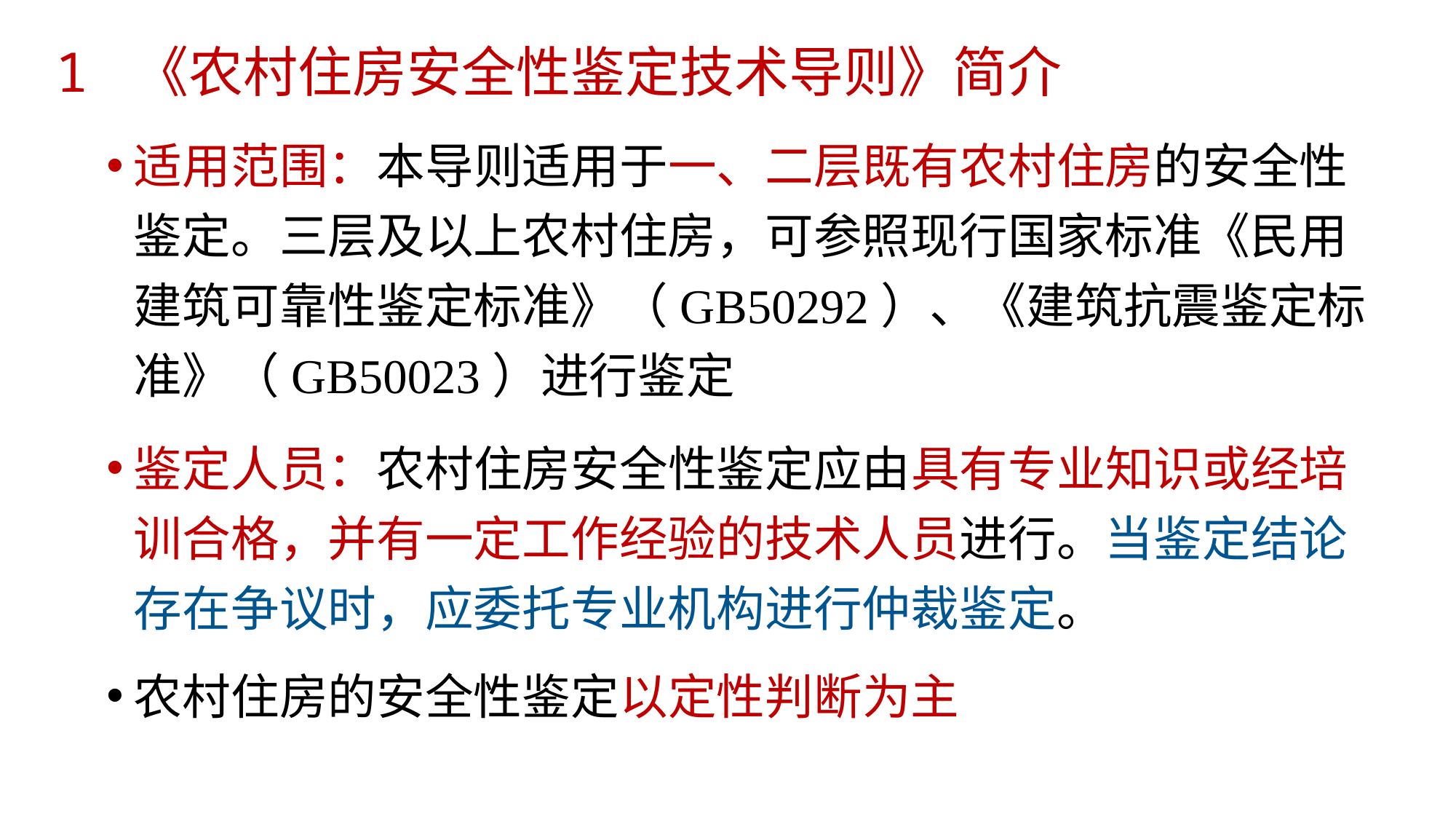

# 1 《农村住房安全性鉴定技术导则》简介
适用范围：本导则适用于一、二层既有农村住房的安全性鉴定。三层及以上农村住房，可参照现行国家标准《民用建筑可靠性鉴定标准》（GB50292）、《建筑抗震鉴定标准》（GB50023）进行鉴定
鉴定人员：农村住房安全性鉴定应由具有专业知识或经培训合格，并有一定工作经验的技术人员进行。当鉴定结论存在争议时，应委托专业机构进行仲裁鉴定。
农村住房的安全性鉴定以定性判断为主
5